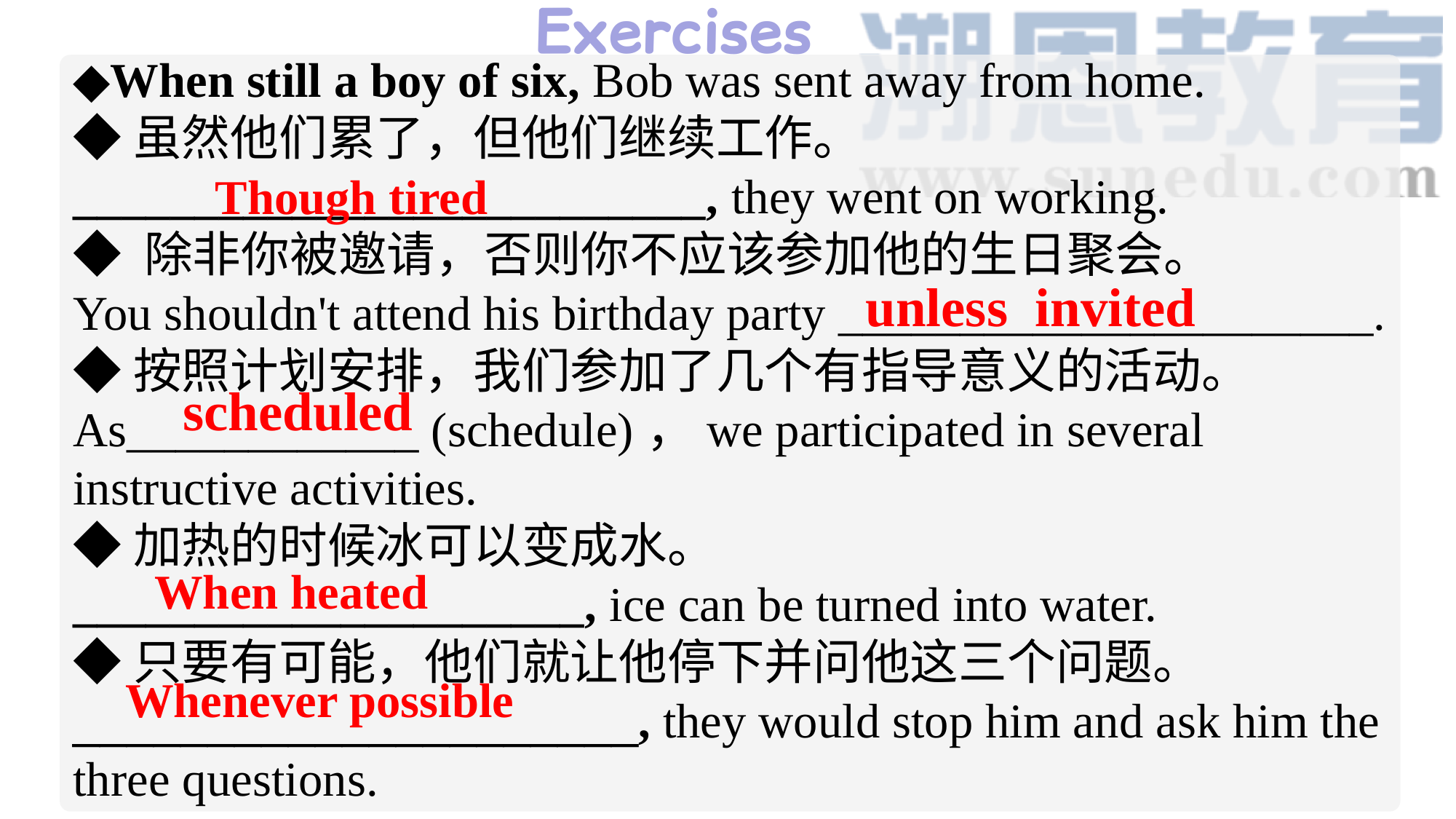

Exercises
◆When still a boy of six, Bob was sent away from home.
◆虽然他们累了，但他们继续工作。
__________________________, they went on working.
◆ 除非你被邀请，否则你不应该参加他的生日聚会。
You shouldn't attend his birthday party ______________________.
◆按照计划安排，我们参加了几个有指导意义的活动。
As____________ (schedule)，we participated in several instructive activities.
◆加热的时候冰可以变成水。
_____________________, ice can be turned into water.
◆只要有可能，他们就让他停下并问他这三个问题。
_____________________, they would stop him and ask him the three questions.

Though tired
unless  invited
 scheduled
When heated
Whenever possible